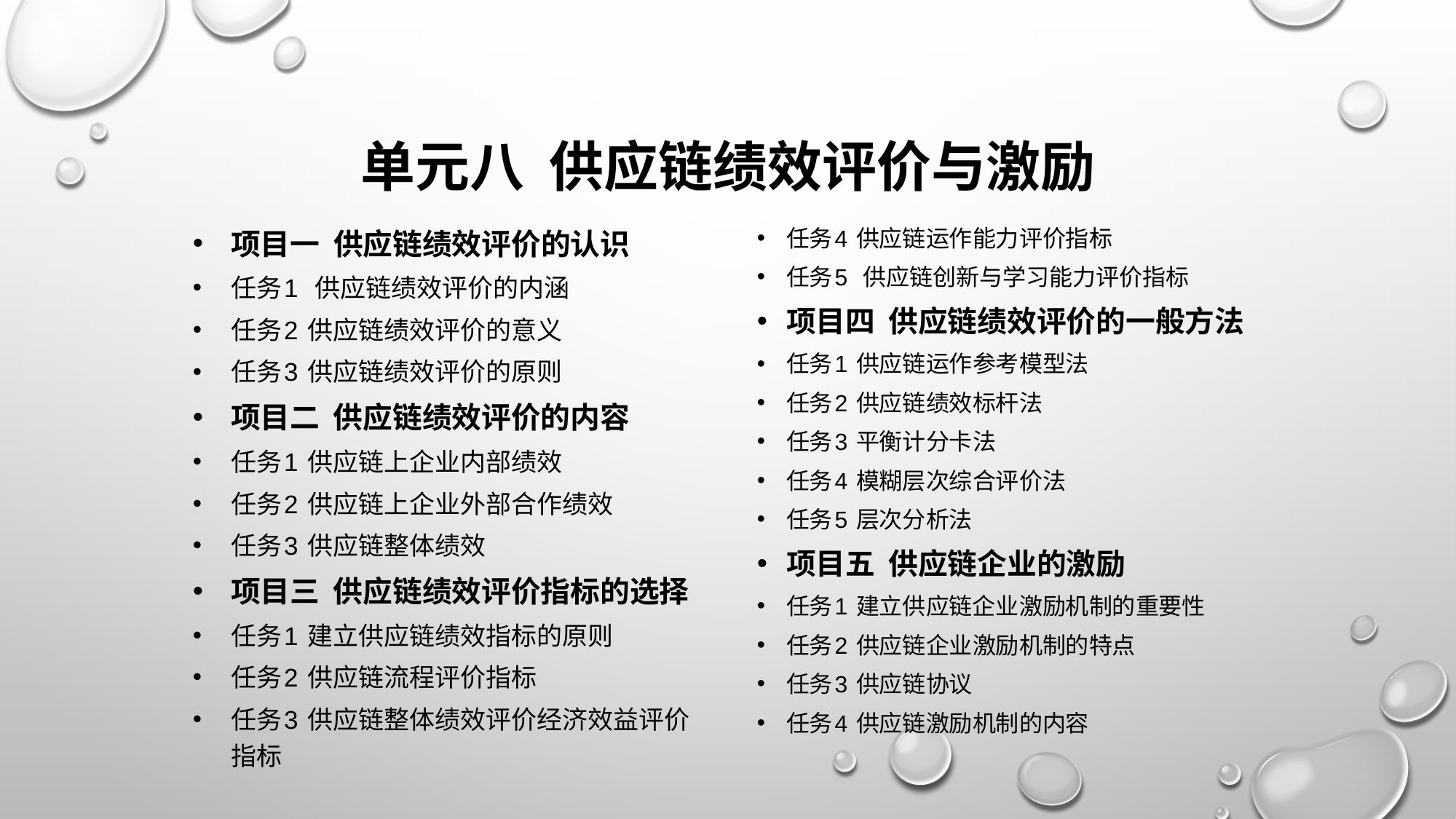

# 单元八  供应链绩效评价与激励

项目一  供应链绩效评价的认识
任务1  供应链绩效评价的内涵
任务2 供应链绩效评价的意义
任务3 供应链绩效评价的原则
项目二  供应链绩效评价的内容
任务1 供应链上企业内部绩效
任务2 供应链上企业外部合作绩效
任务3 供应链整体绩效
项目三  供应链绩效评价指标的选择
任务1 建立供应链绩效指标的原则
任务2 供应链流程评价指标
任务3 供应链整体绩效评价经济效益评价指标

任务4 供应链运作能力评价指标
任务5  供应链创新与学习能力评价指标
项目四  供应链绩效评价的一般方法
任务1 供应链运作参考模型法
任务2 供应链绩效标杆法
任务3 平衡计分卡法
任务4 模糊层次综合评价法
任务5 层次分析法
项目五  供应链企业的激励
任务1 建立供应链企业激励机制的重要性
任务2 供应链企业激励机制的特点
任务3 供应链协议
任务4 供应链激励机制的内容